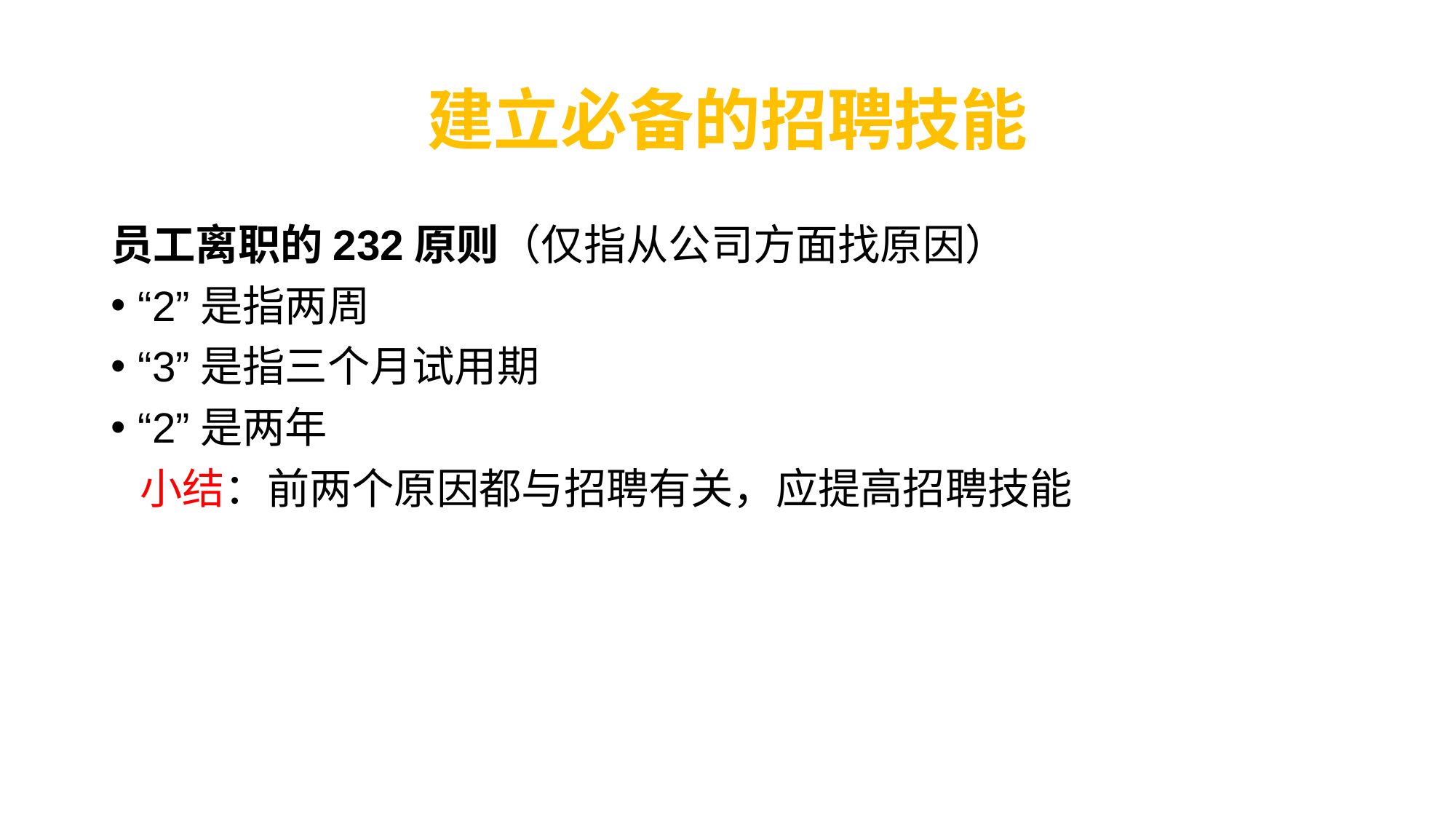

# 建立必备的招聘技能
员工离职的232原则（仅指从公司方面找原因）
“2”是指两周
“3”是指三个月试用期
“2”是两年
  小结：前两个原因都与招聘有关，应提高招聘技能